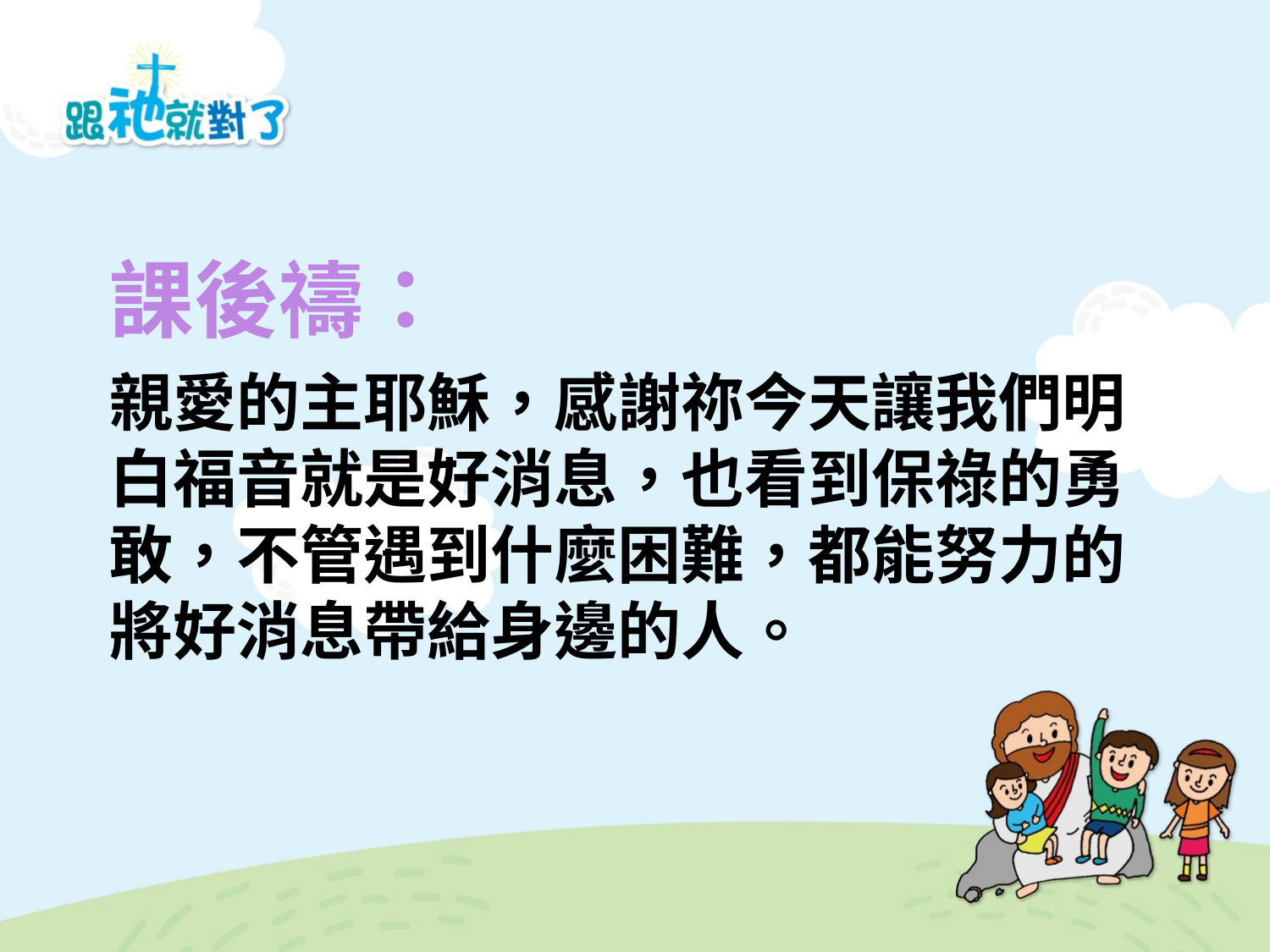

課後禱：
親愛的主耶穌，感謝祢今天讓我們明白福音就是好消息，也看到保祿的勇敢，不管遇到什麼困難，都能努力的將好消息帶給身邊的人。